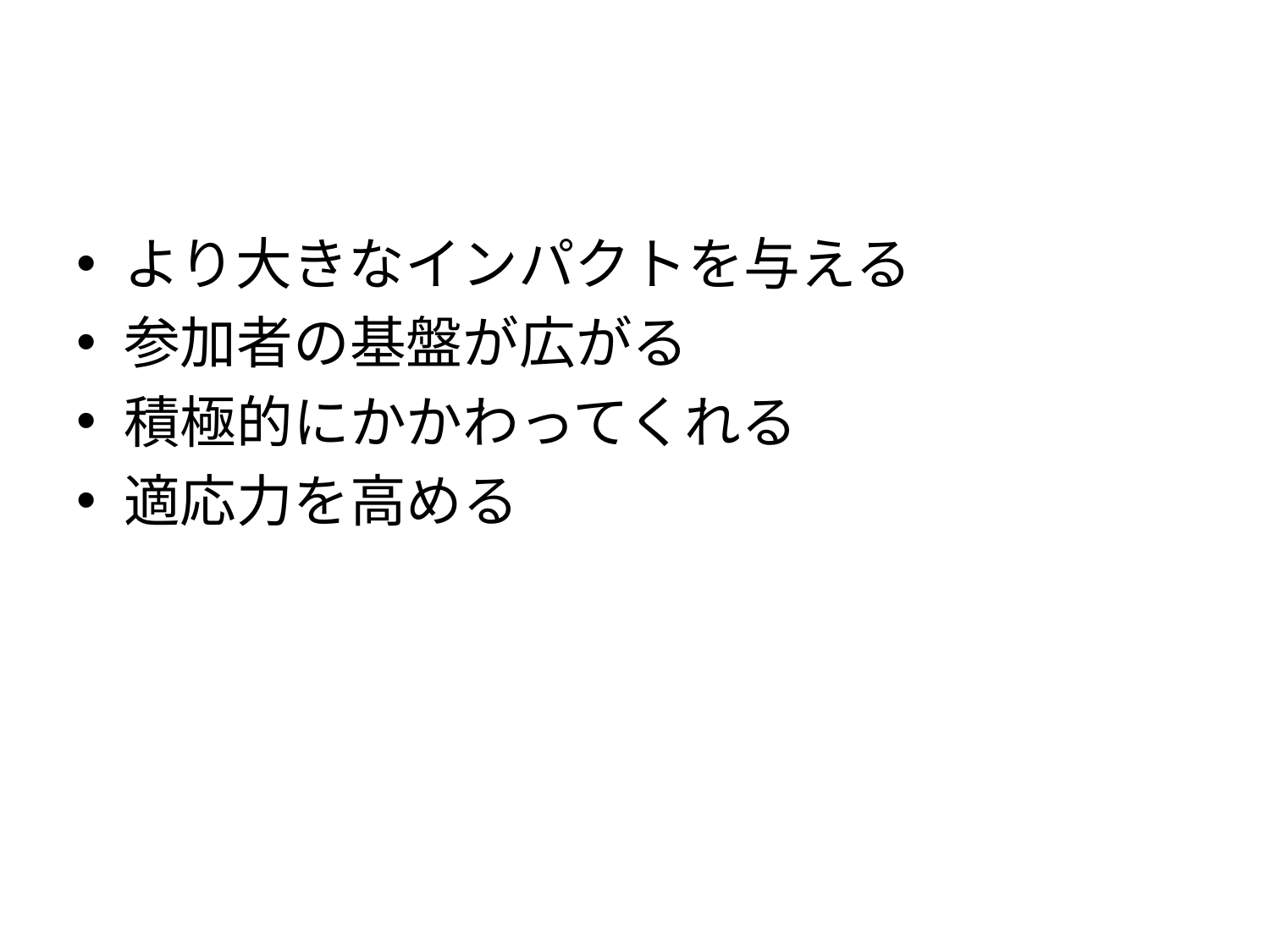

より大きなインパクトを与える
参加者の基盤が広がる
積極的にかかわってくれる
適応力を高める